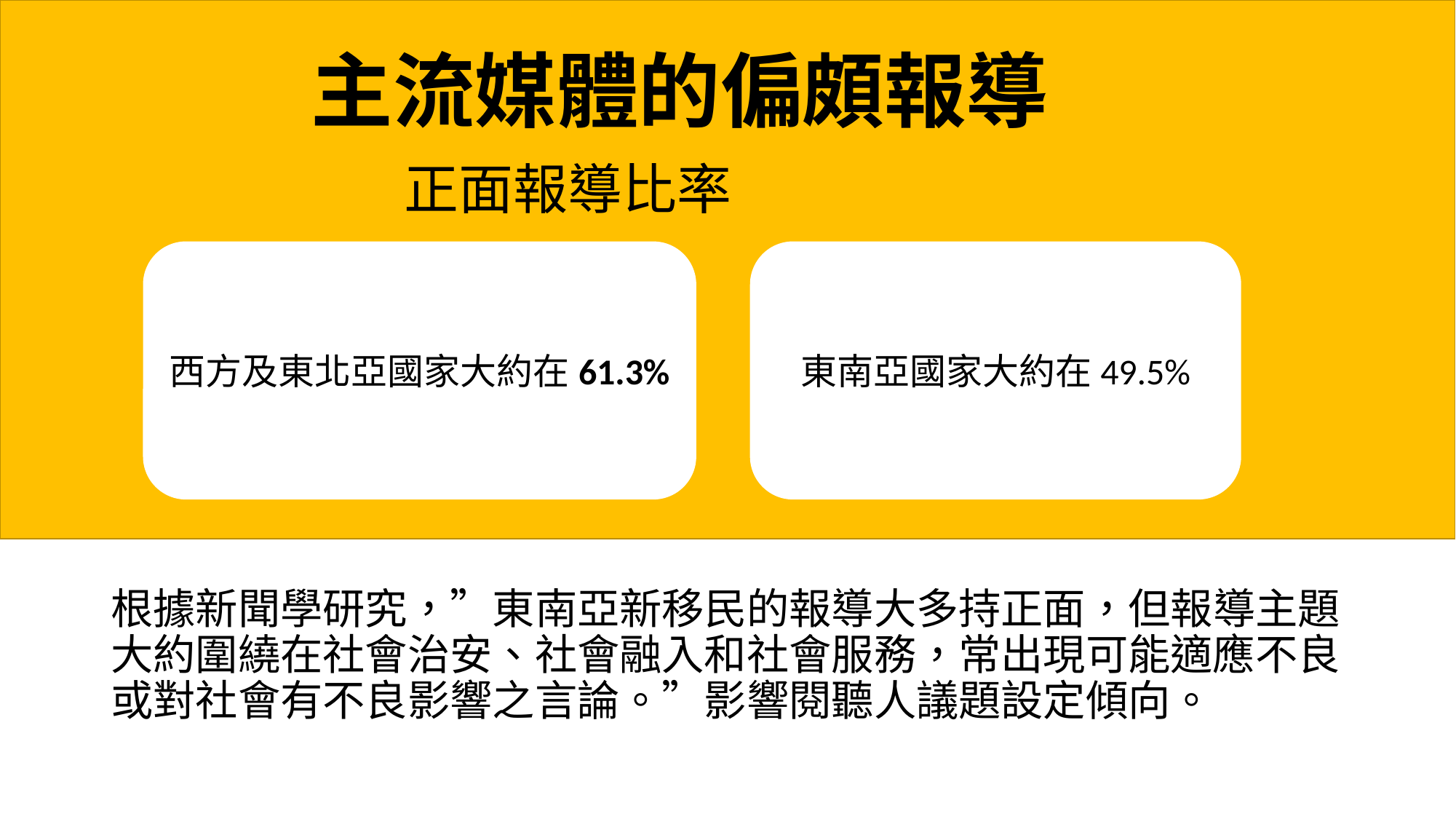

# 主流媒體的偏頗報導 正面報導比率
西方及東北亞國家大約在61.3%
東南亞國家大約在49.5%
根據新聞學研究，”東南亞新移民的報導大多持正面，但報導主題大約圍繞在社會治安、社會融入和社會服務，常出現可能適應不良或對社會有不良影響之言論。”影響閱聽人議題設定傾向。